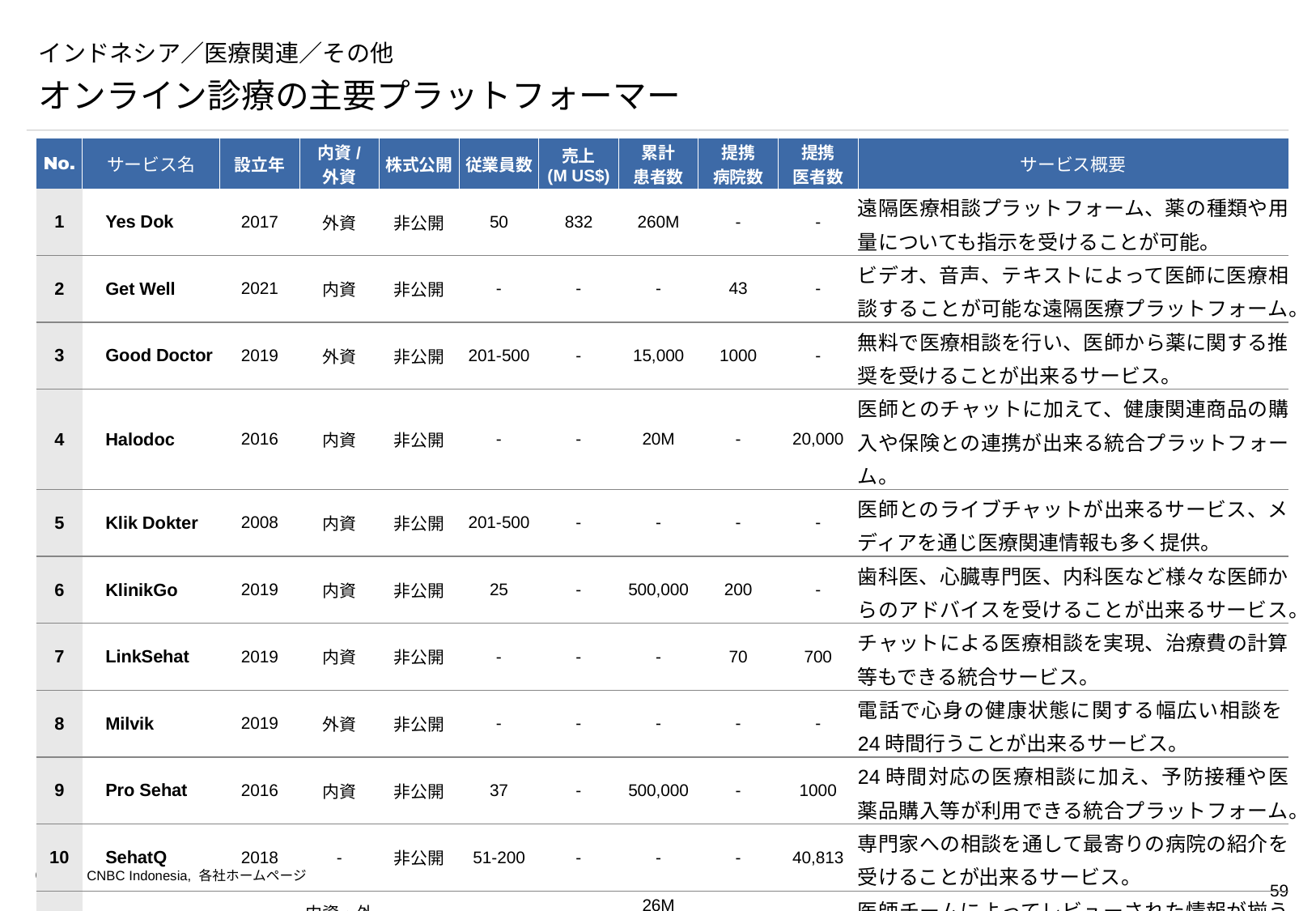

# インドネシア／医療関連／その他
オンライン診療の主要プラットフォーマー
| No. | サービス名 | 設立年 | 内資/ 外資 | 株式公開 | 従業員数 | 売上 (M US$) | 累計 患者数 | 提携 病院数 | 提携 医者数 | サービス概要 |
| --- | --- | --- | --- | --- | --- | --- | --- | --- | --- | --- |
| 1 | Yes Dok | 2017 | 外資 | 非公開 | 50 | 832 | 260M | - | - | 遠隔医療相談プラットフォーム、薬の種類や用量についても指示を受けることが可能。 |
| 2 | Get Well | 2021 | 内資 | 非公開 | - | - | - | 43 | - | ビデオ、音声、テキストによって医師に医療相談することが可能な遠隔医療プラットフォーム。 |
| 3 | Good Doctor | 2019 | 外資 | 非公開 | 201-500 | - | 15,000 | 1000 | - | 無料で医療相談を行い、医師から薬に関する推奨を受けることが出来るサービス。 |
| 4 | Halodoc | 2016 | 内資 | 非公開 | - | - | 20M | - | 20,000 | 医師とのチャットに加えて、健康関連商品の購入や保険との連携が出来る統合プラットフォーム。 |
| 5 | Klik Dokter | 2008 | 内資 | 非公開 | 201-500 | - | - | - | - | 医師とのライブチャットが出来るサービス、メディアを通じ医療関連情報も多く提供。 |
| 6 | KlinikGo | 2019 | 内資 | 非公開 | 25 | - | 500,000 | 200 | - | 歯科医、心臓専門医、内科医など様々な医師からのアドバイスを受けることが出来るサービス。 |
| 7 | LinkSehat | 2019 | 内資 | 非公開 | - | - | - | 70 | 700 | チャットによる医療相談を実現、治療費の計算等もできる統合サービス。 |
| 8 | Milvik | 2019 | 外資 | 非公開 | - | - | - | - | - | 電話で心身の健康状態に関する幅広い相談を24時間行うことが出来るサービス。 |
| 9 | Pro Sehat | 2016 | 内資 | 非公開 | 37 | - | 500,000 | - | 1000 | 24時間対応の医療相談に加え、予防接種や医薬品購入等が利用できる統合プラットフォーム。 |
| 10 | SehatQ | 2018 | - | 非公開 | 51-200 | - | - | - | 40,813 | 専門家への相談を通して最寄りの病院の紹介を受けることが出来るサービス。 |
| 11 | AloDokter | 2014 | 内資・外資 | 非公開 | 201-500 | - | 26M (AU per month) | - | 30,000+ | 医師チームによってレビューされた情報が揃う医療情報プラットフォーム。 |
（出所） CNBC Indonesia, 各社ホームページ